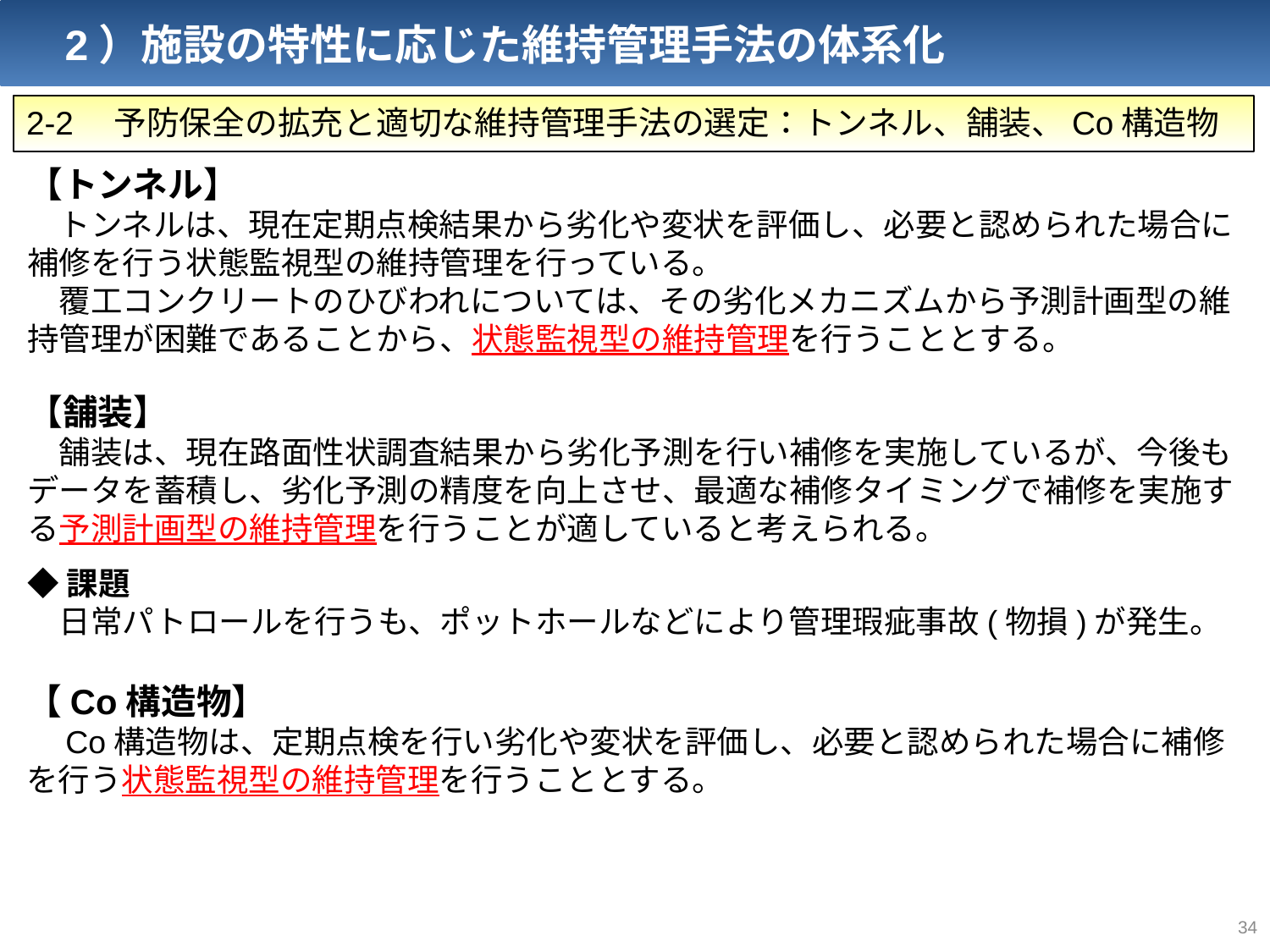

2）施設の特性に応じた維持管理手法の体系化
2-2　予防保全の拡充と適切な維持管理手法の選定：トンネル、舗装、Co構造物
【トンネル】
　トンネルは、現在定期点検結果から劣化や変状を評価し、必要と認められた場合に補修を行う状態監視型の維持管理を行っている。
　覆工コンクリートのひびわれについては、その劣化メカニズムから予測計画型の維持管理が困難であることから、状態監視型の維持管理を行うこととする。
【舗装】
　舗装は、現在路面性状調査結果から劣化予測を行い補修を実施しているが、今後もデータを蓄積し、劣化予測の精度を向上させ、最適な補修タイミングで補修を実施する予測計画型の維持管理を行うことが適していると考えられる。

◆課題
　日常パトロールを行うも、ポットホールなどにより管理瑕疵事故(物損)が発生。
【Co構造物】
　Co構造物は、定期点検を行い劣化や変状を評価し、必要と認められた場合に補修を行う状態監視型の維持管理を行うこととする。
34